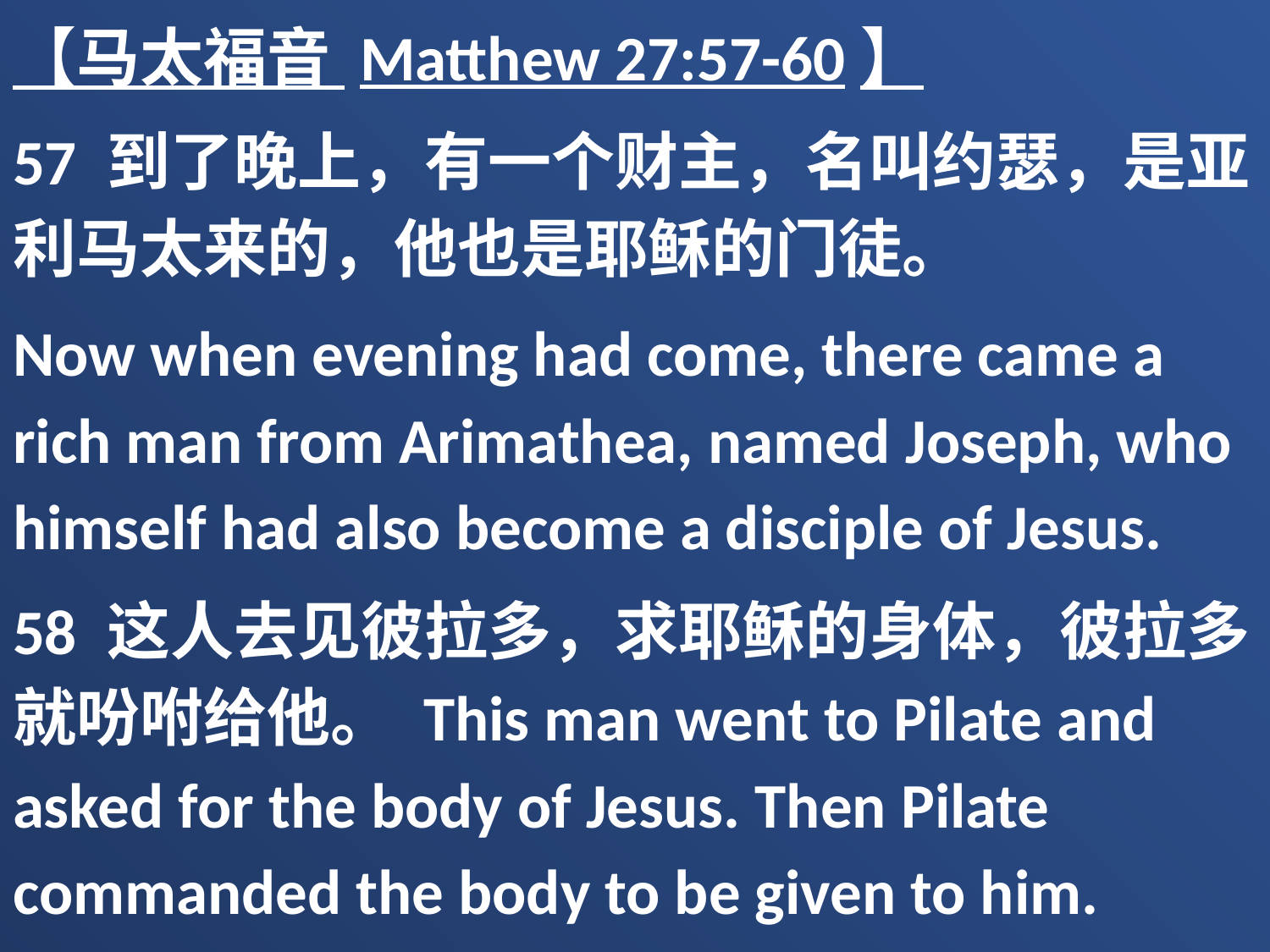

【马太福音 Matthew 27:57-60】
57 到了晚上，有一个财主，名叫约瑟，是亚利马太来的，他也是耶稣的门徒。
Now when evening had come, there came a rich man from Arimathea, named Joseph, who himself had also become a disciple of Jesus.
58 这人去见彼拉多，求耶稣的身体，彼拉多就吩咐给他。 This man went to Pilate and asked for the body of Jesus. Then Pilate commanded the body to be given to him.